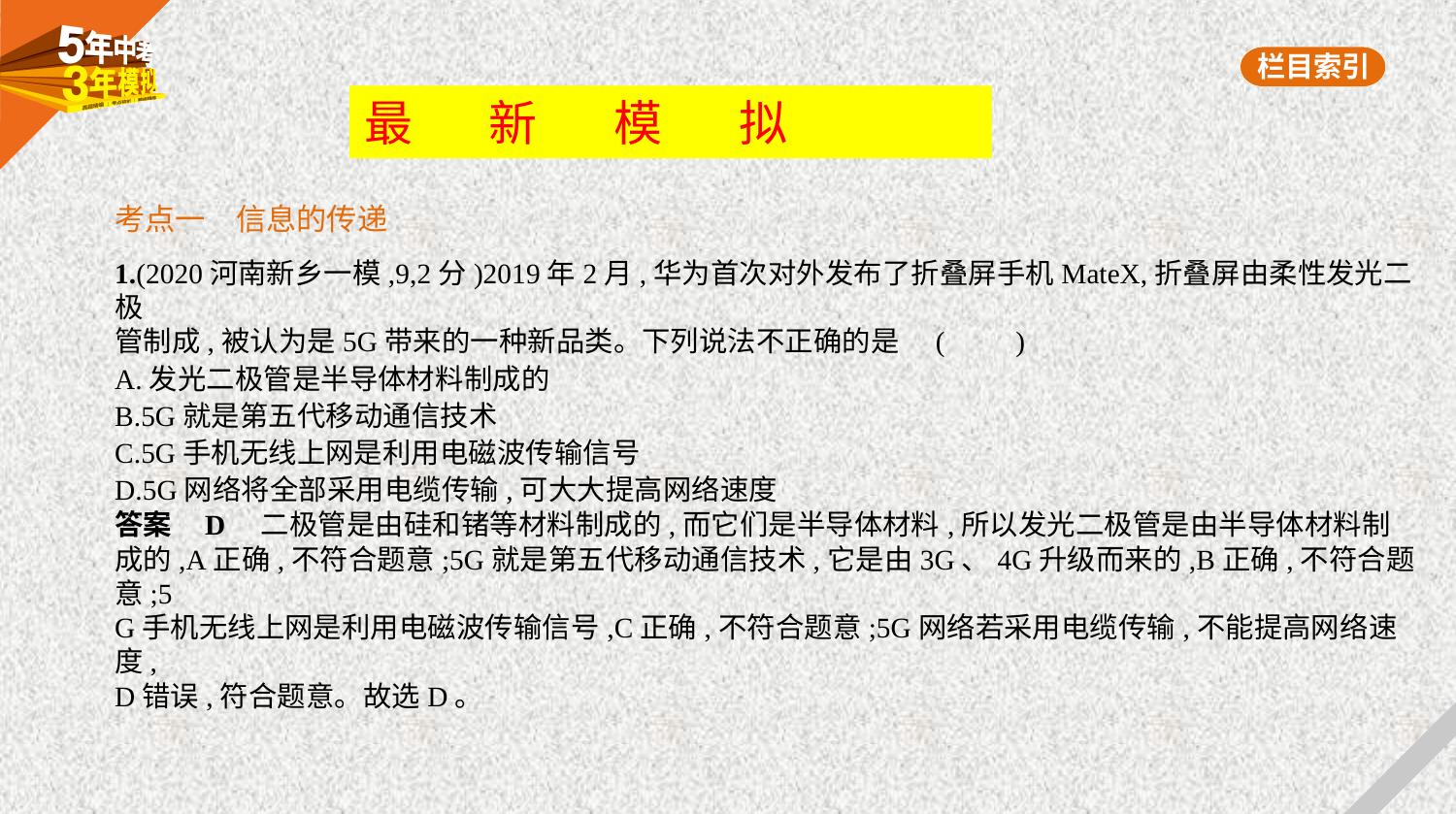

最       新       模       拟
考点一　信息的传递
1.(2020河南新乡一模,9,2分)2019年2月,华为首次对外发布了折叠屏手机MateX,折叠屏由柔性发光二极
管制成,被认为是5G带来的一种新品类。下列说法不正确的是 (　　)
A.发光二极管是半导体材料制成的
B.5G就是第五代移动通信技术
C.5G手机无线上网是利用电磁波传输信号
D.5G网络将全部采用电缆传输,可大大提高网络速度
答案    D　二极管是由硅和锗等材料制成的,而它们是半导体材料,所以发光二极管是由半导体材料制
成的,A正确,不符合题意;5G就是第五代移动通信技术,它是由3G、4G升级而来的,B正确,不符合题意;5
G手机无线上网是利用电磁波传输信号,C正确,不符合题意;5G网络若采用电缆传输,不能提高网络速度,
D错误,符合题意。故选D。